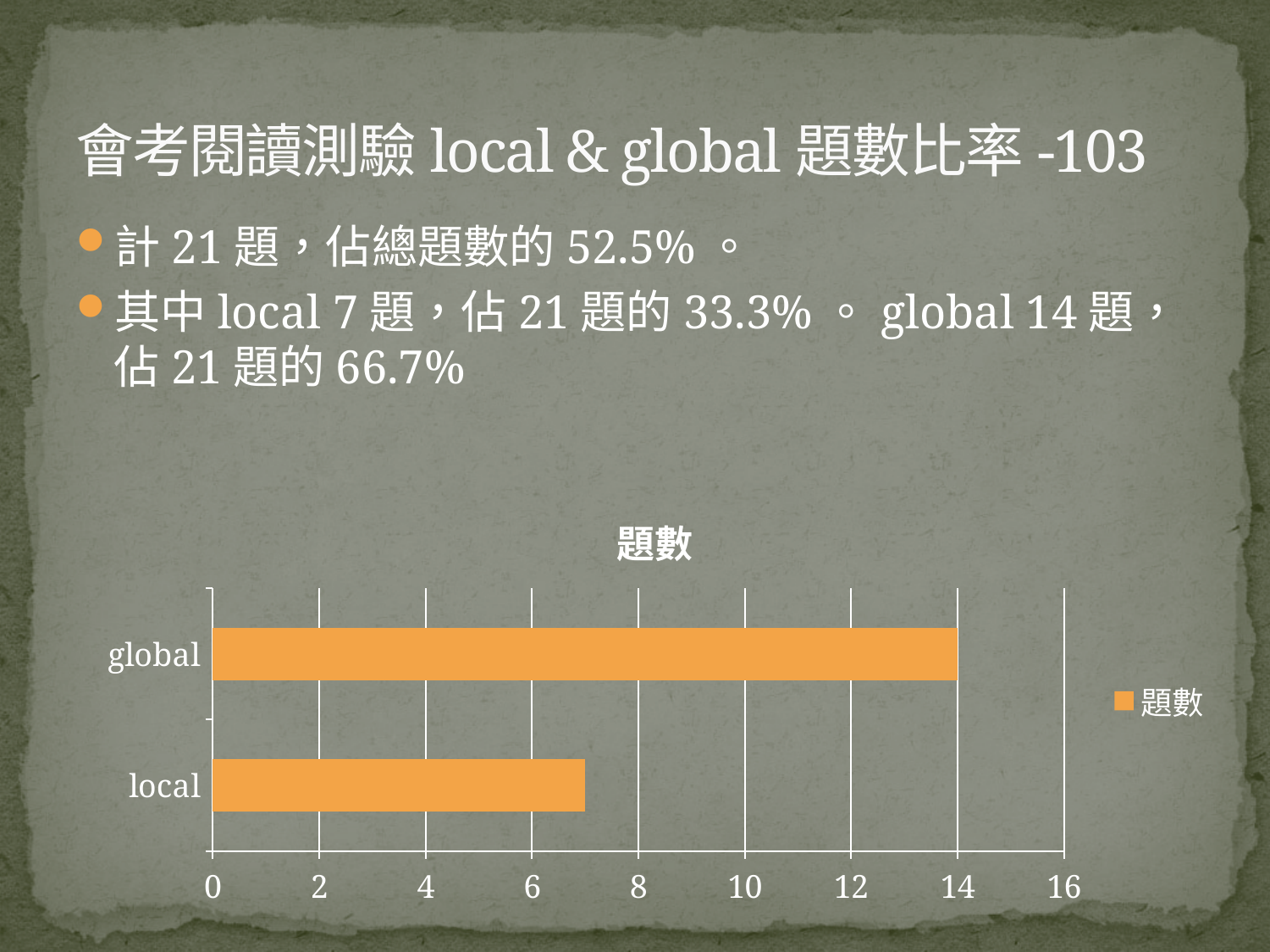

# 會考閱讀測驗local & global題數比率-103
計21題，佔總題數的52.5%。
其中local 7題，佔21題的33.3%。global 14題，佔21題的66.7%

### Chart:

| Category | 題數 |
|---|---|
| local | 7.0 |
| global | 14.0 |